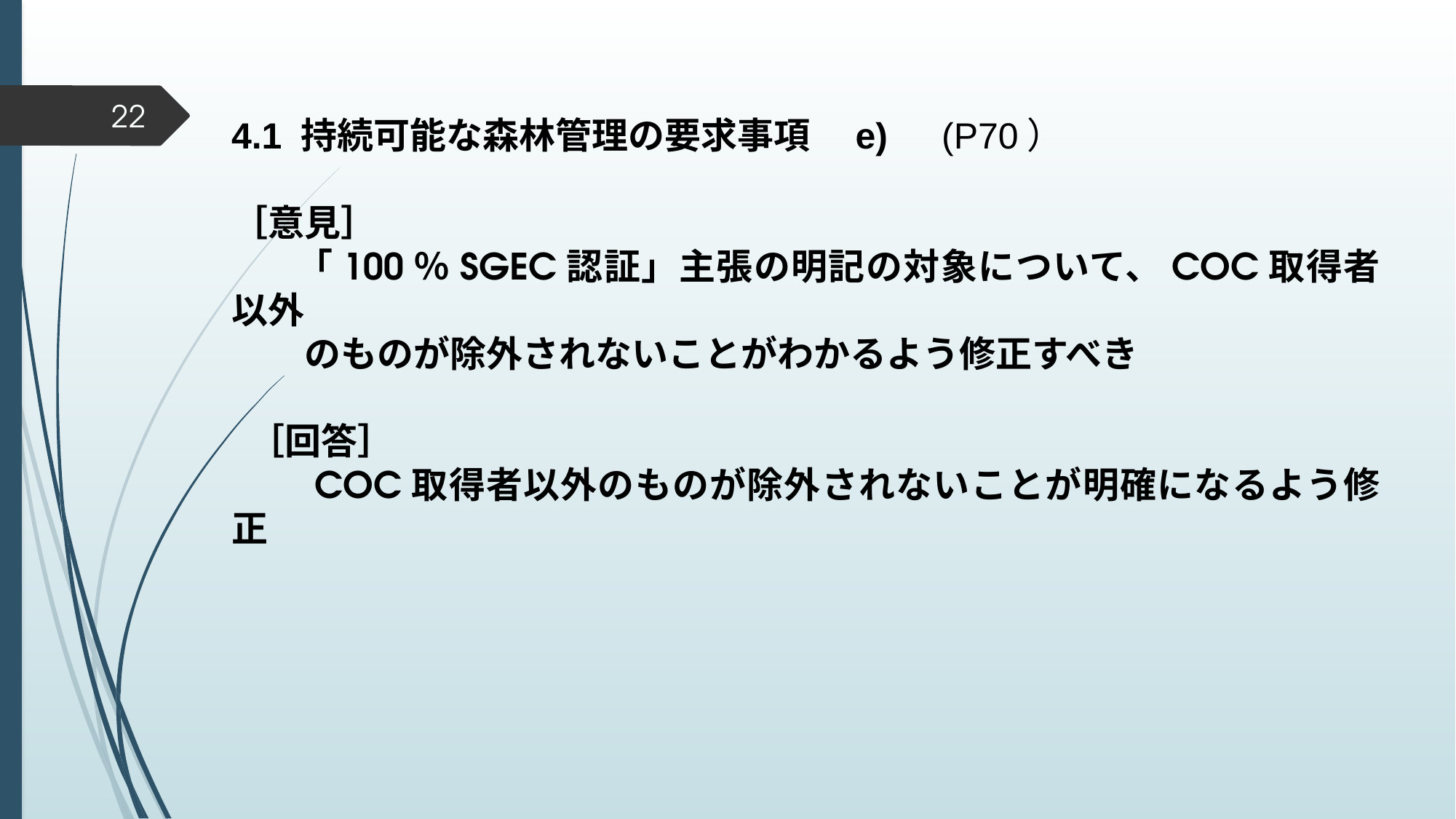

22
4.1 持続可能な森林管理の要求事項　e)　(P70）

［意見］
      「100％SGEC認証」主張の明記の対象について、COC取得者以外
　　のものが除外されないことがわかるよう修正すべき

 ［回答］
　　COC取得者以外のものが除外されないことが明確になるよう修正